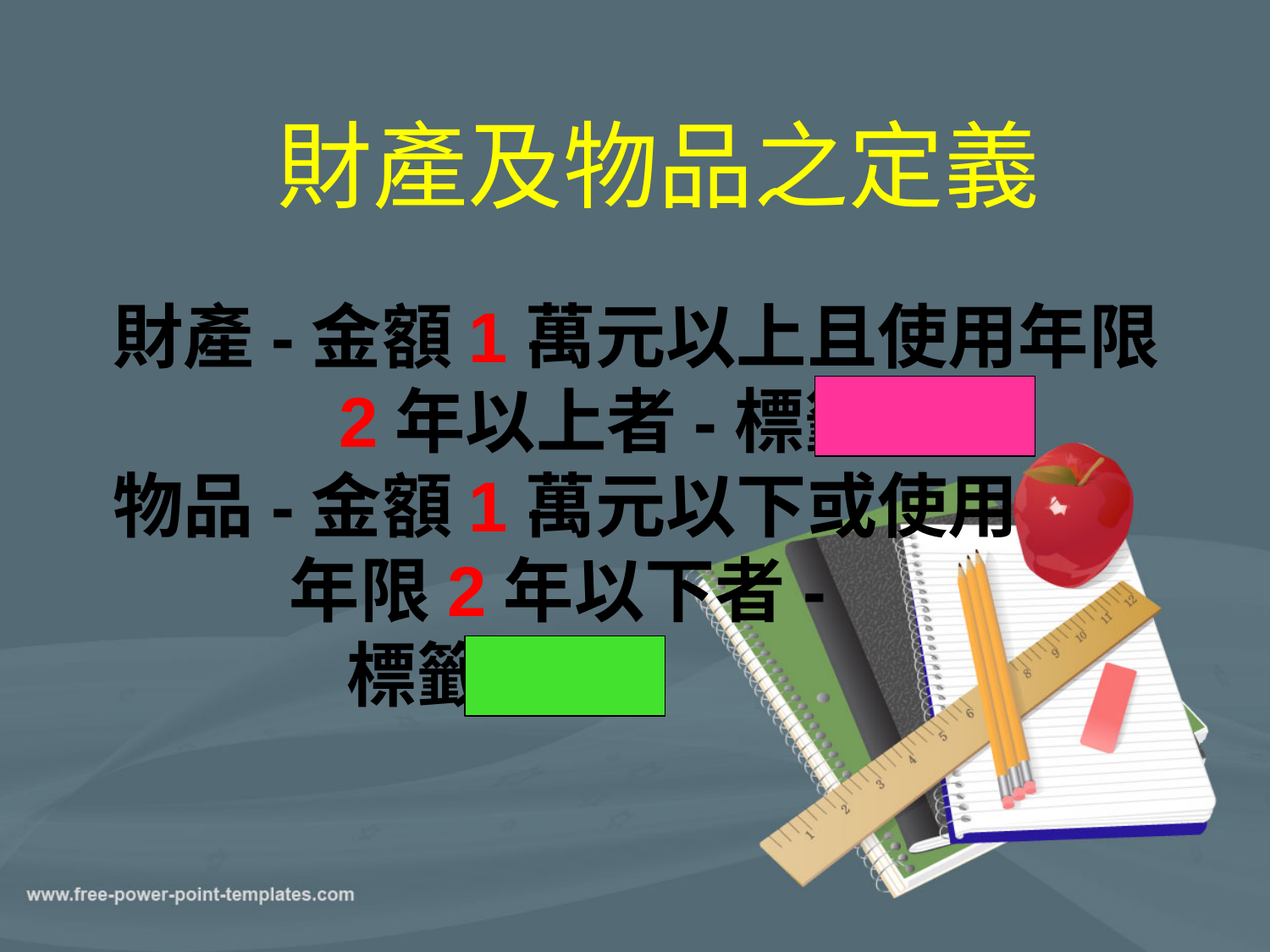

財產及物品之定義
# 財產-金額1萬元以上且使用年限 2年以上者-標籤: 物品-金額1萬元以下或使用 年限2年以下者- 標籤: